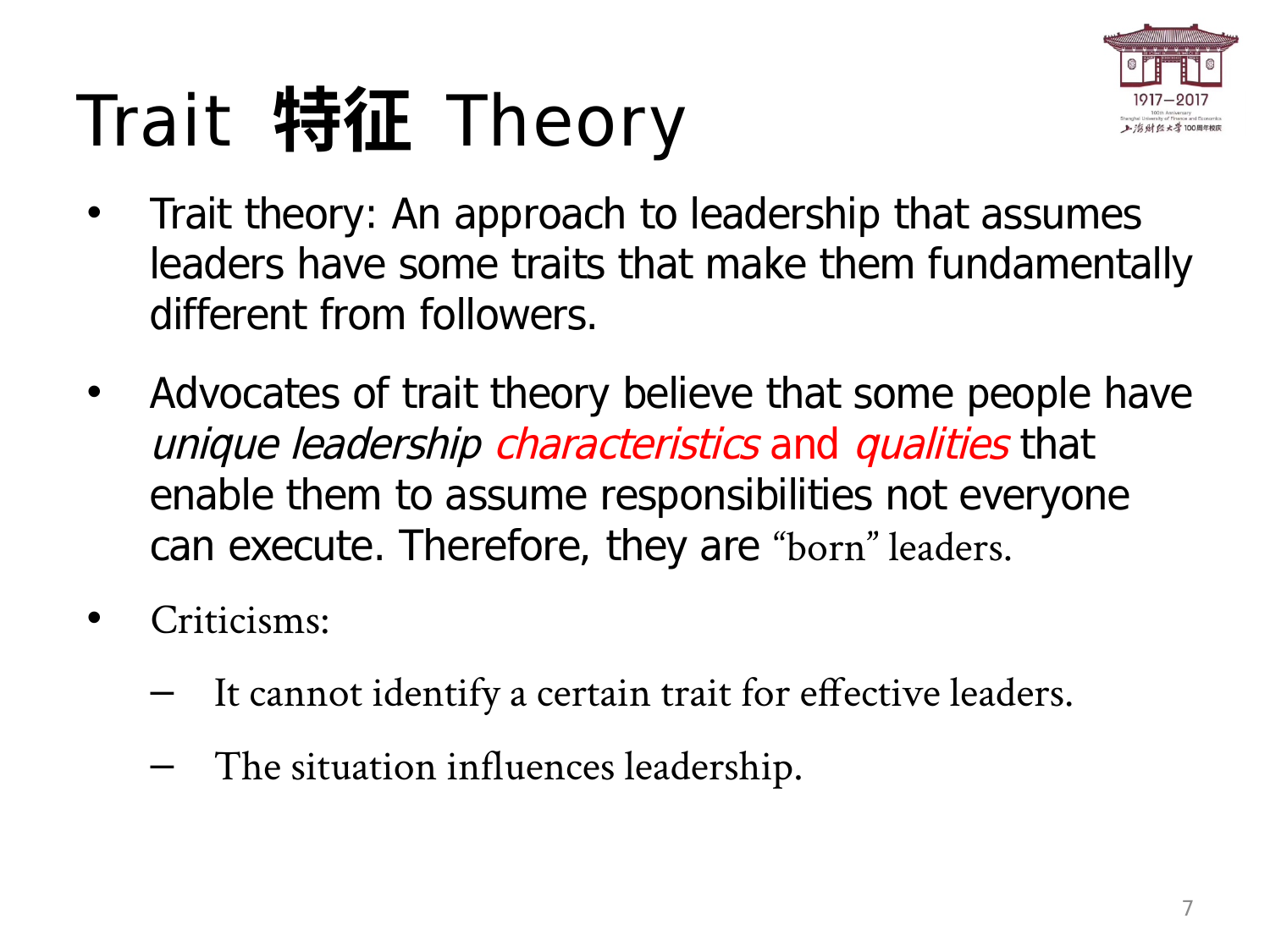

# Trait 特征 Theory
Trait theory: An approach to leadership that assumes leaders have some traits that make them fundamentally different from followers.
Advocates of trait theory believe that some people have unique leadership characteristics and qualities that enable them to assume responsibilities not everyone can execute. Therefore, they are “born” leaders.
Criticisms:
It cannot identify a certain trait for effective leaders.
The situation influences leadership.
7